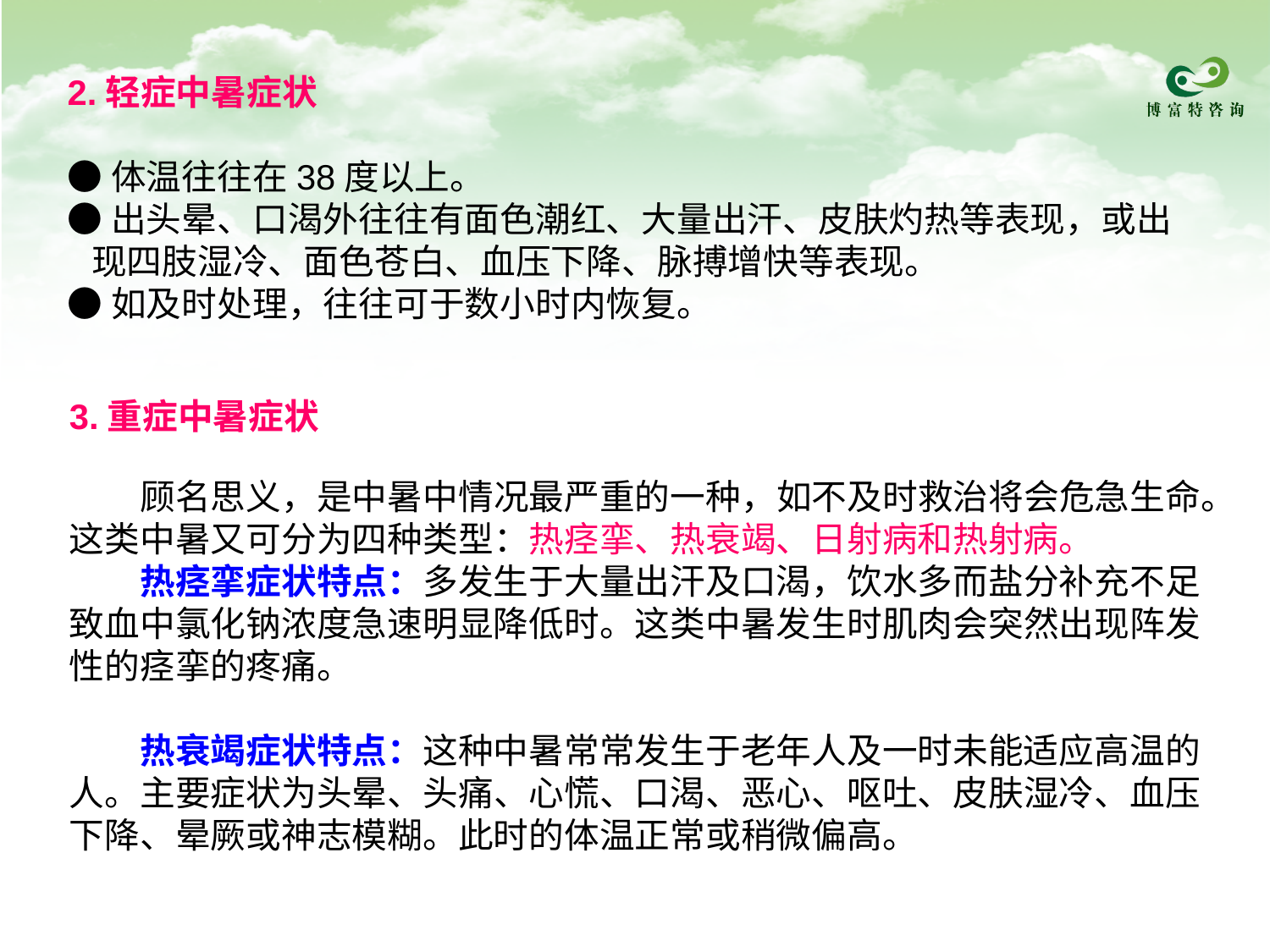

2.轻症中暑症状

●体温往往在38度以上。
●出头晕、口渴外往往有面色潮红、大量出汗、皮肤灼热等表现，或出
  现四肢湿冷、面色苍白、血压下降、脉搏增快等表现。
●如及时处理，往往可于数小时内恢复。
3.重症中暑症状

　　顾名思义，是中暑中情况最严重的一种，如不及时救治将会危急生命。这类中暑又可分为四种类型：热痉挛、热衰竭、日射病和热射病。
　　热痉挛症状特点：多发生于大量出汗及口渴，饮水多而盐分补充不足致血中氯化钠浓度急速明显降低时。这类中暑发生时肌肉会突然出现阵发性的痉挛的疼痛。

　　热衰竭症状特点：这种中暑常常发生于老年人及一时未能适应高温的人。主要症状为头晕、头痛、心慌、口渴、恶心、呕吐、皮肤湿冷、血压下降、晕厥或神志模糊。此时的体温正常或稍微偏高。